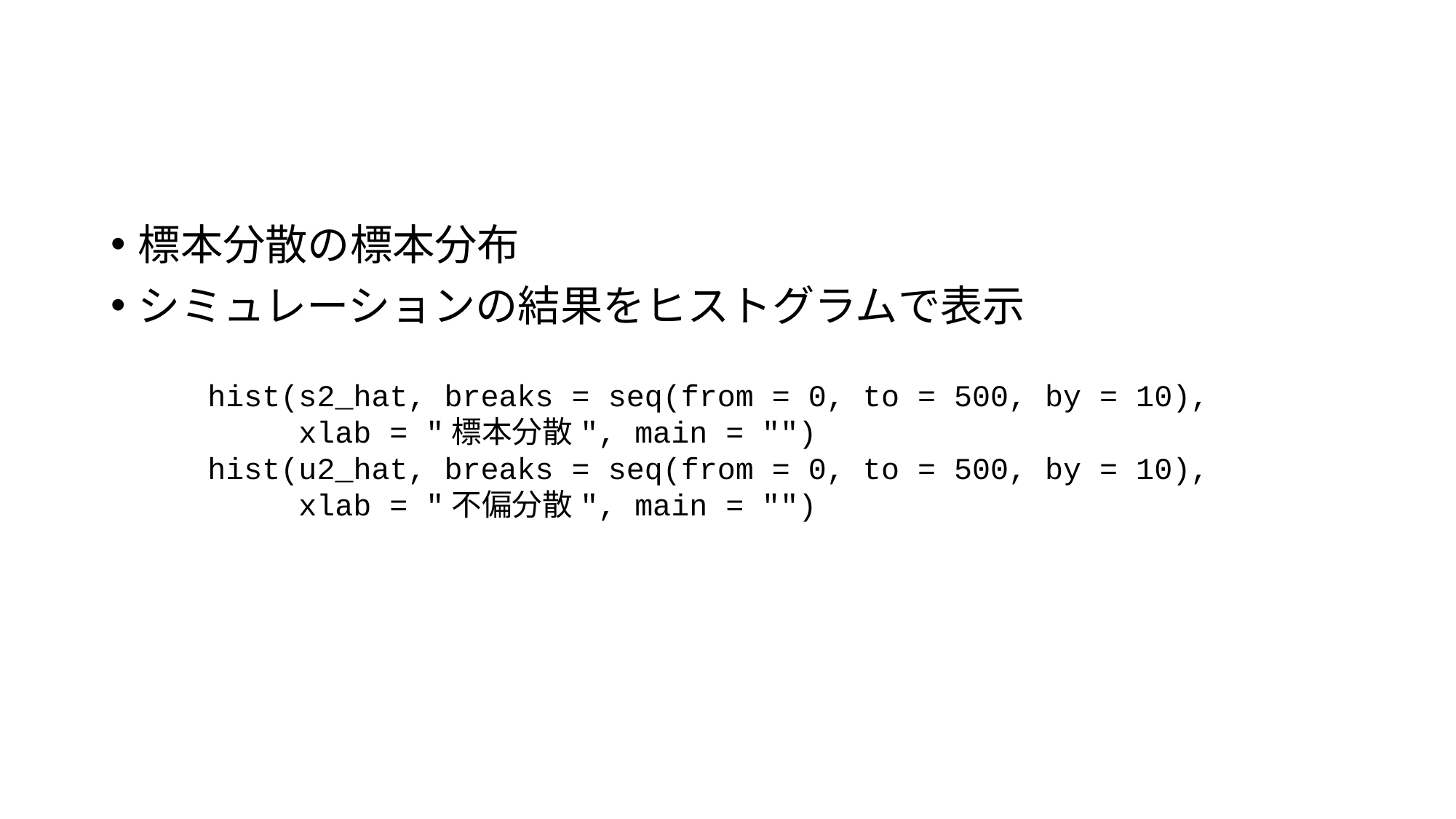

#
標本分散の標本分布
シミュレーションの結果をヒストグラムで表示
hist(s2_hat, breaks = seq(from = 0, to = 500, by = 10),
     xlab = "標本分散", main = "")
hist(u2_hat, breaks = seq(from = 0, to = 500, by = 10),
     xlab = "不偏分散", main = "")